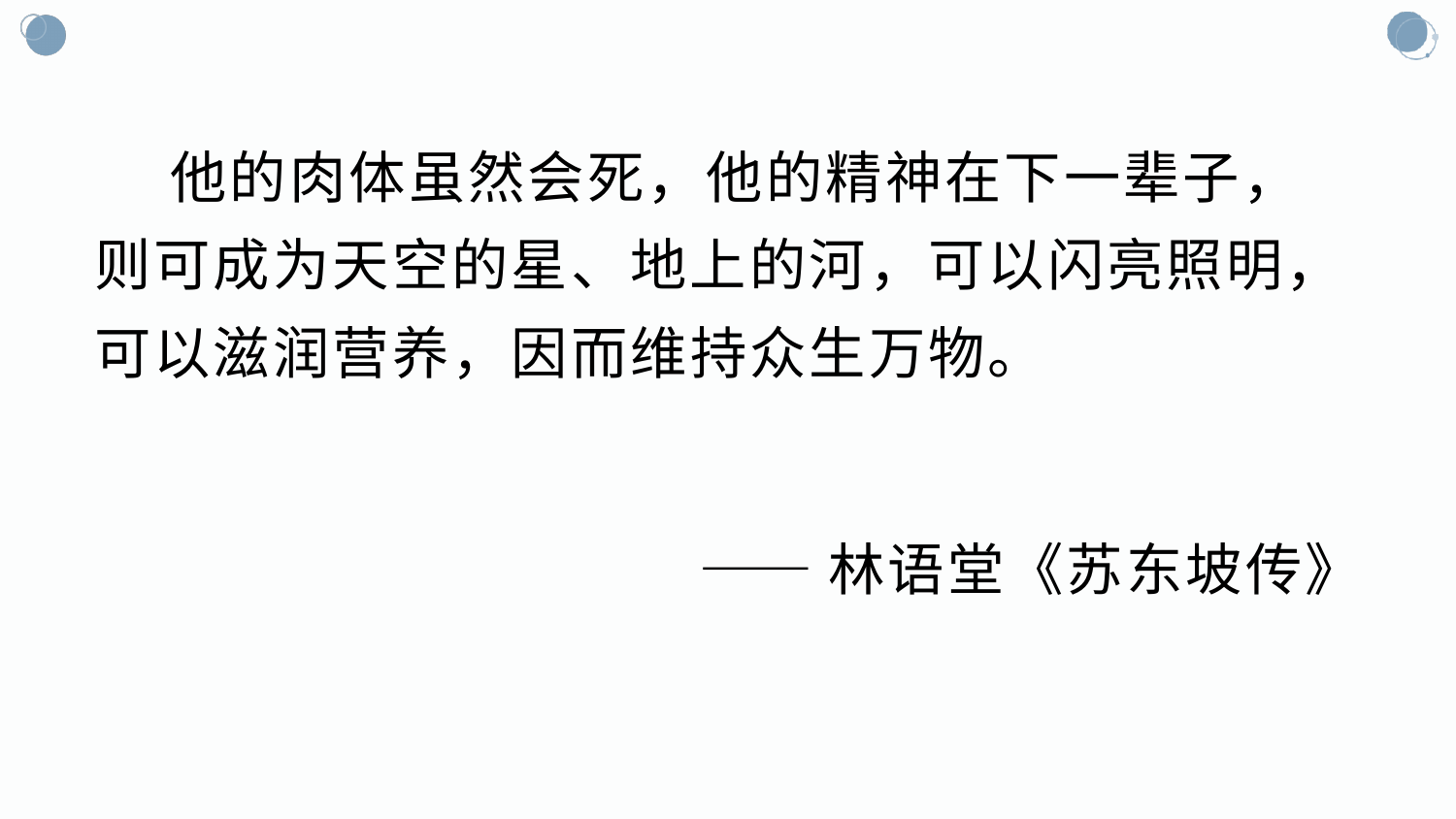

#
    他的肉体虽然会死，他的精神在下一辈子，则可成为天空的星、地上的河，可以闪亮照明，可以滋润营养，因而维持众生万物。

——林语堂《苏东坡传》